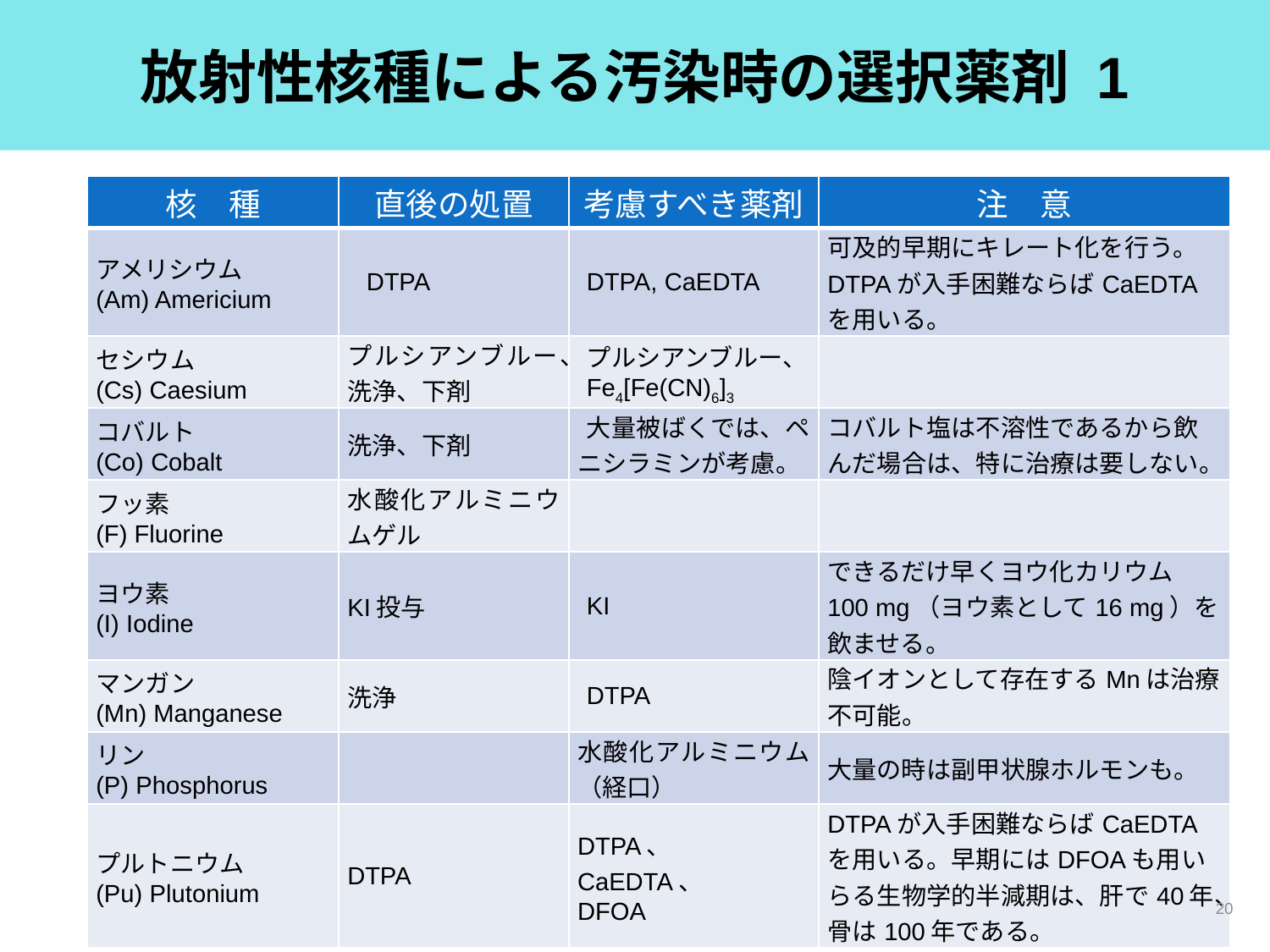

# 放射性核種による汚染時の選択薬剤 1
| 核　種 | 直後の処置 | 考慮すべき薬剤 | 注　意 |
| --- | --- | --- | --- |
| アメリシウム (Am) Americium | DTPA | DTPA, CaEDTA | 可及的早期にキレート化を行う。DTPAが入手困難ならばCaEDTAを用いる。 |
| セシウム (Cs) Caesium | プルシアンブルー、 洗浄、下剤 | プルシアンブルー、 Fe4[Fe(CN)6]3 |  |
| コバルト (Co) Cobalt | 洗浄、下剤 | 大量被ばくでは、ペニシラミンが考慮。 | コバルト塩は不溶性であるから飲んだ場合は、特に治療は要しない。 |
| フッ素 (F) Fluorine | 水酸化アルミニウムゲル |  |  |
| ヨウ素 (I) Iodine | KI投与 | KI | できるだけ早くヨウ化カリウム100 mg（ヨウ素として16 mg）を飲ませる。 |
| マンガン (Mn) Manganese | 洗浄 | DTPA | 陰イオンとして存在するMnは治療不可能。 |
| リン (P) Phosphorus |  | 水酸化アルミニウム（経口） | 大量の時は副甲状腺ホルモンも。 |
| プルトニウム (Pu) Plutonium | DTPA | DTPA、 CaEDTA、 DFOA | DTPAが入手困難ならばCaEDTAを用いる。早期にはDFOAも用いらる生物学的半減期は、肝で40年、骨は100年である。 |
20